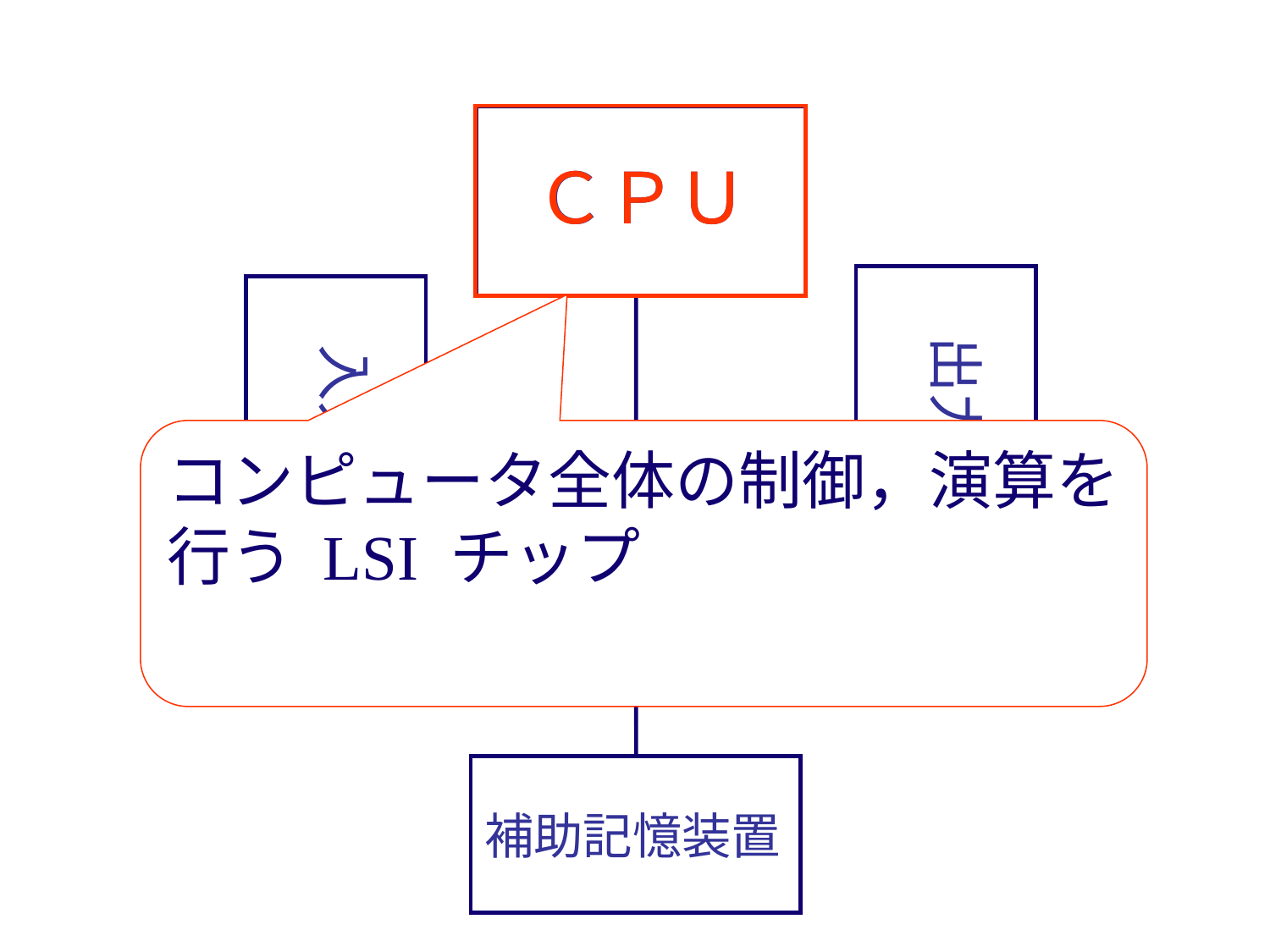

ＣＰＵ

ＣＰＵ

出力装置
入力装置
コンピュータ全体の制御，演算を行う LSI チップ

メモリ

補助記憶装置